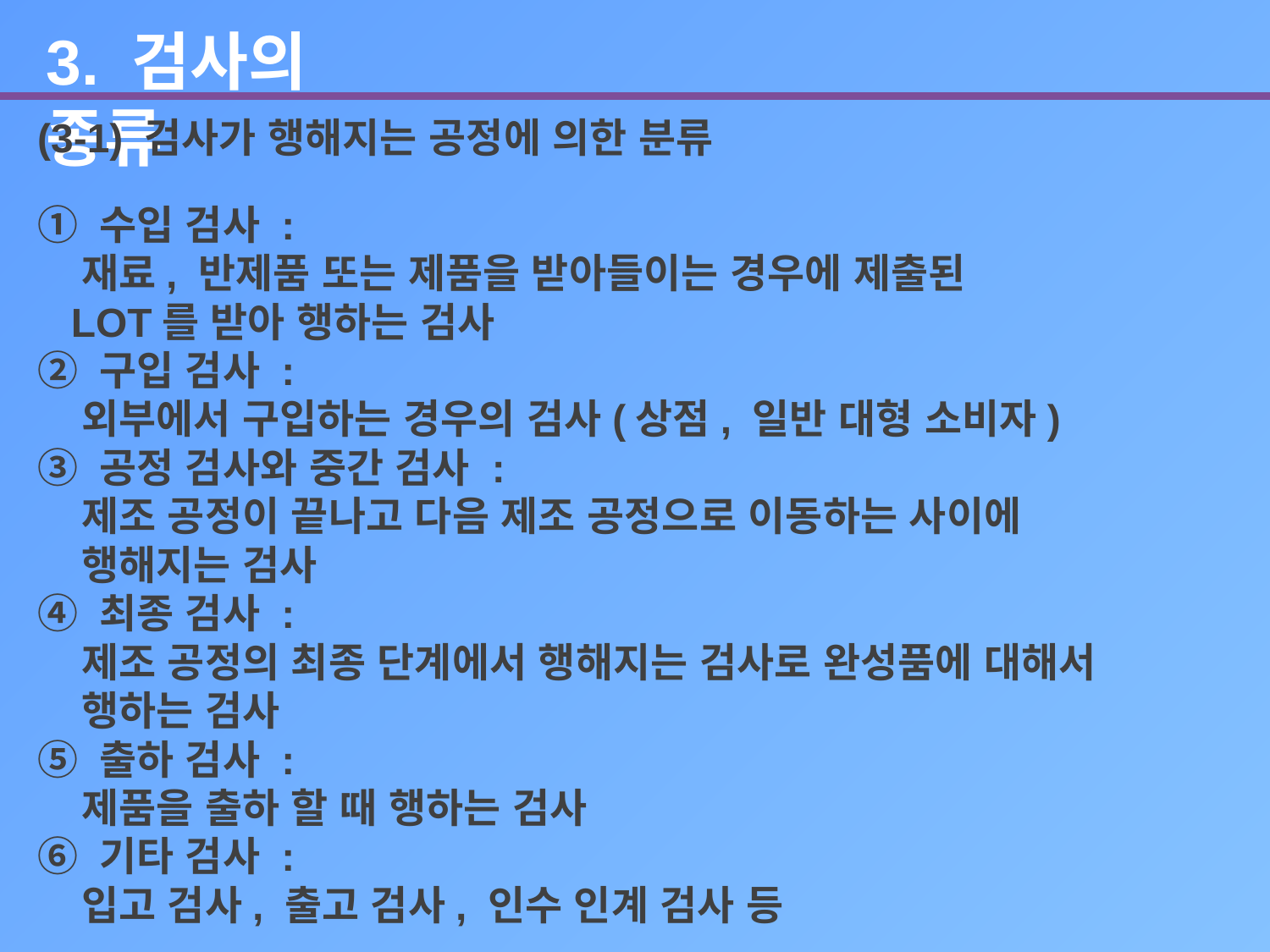

3. 검사의 종류
(3-1) 검사가 행해지는 공정에 의한 분류

① 수입 검사 :
   재료, 반제품 또는 제품을 받아들이는 경우에 제출된
   LOT를 받아 행하는 검사
② 구입 검사 :
   외부에서 구입하는 경우의 검사(상점, 일반 대형 소비자)
③ 공정 검사와 중간 검사 :
   제조 공정이 끝나고 다음 제조 공정으로 이동하는 사이에
   행해지는 검사
④ 최종 검사 :
   제조 공정의 최종 단계에서 행해지는 검사로 완성품에 대해서
   행하는 검사
⑤ 출하 검사 :
   제품을 출하 할 때 행하는 검사
⑥ 기타 검사 :
   입고 검사, 출고 검사, 인수 인계 검사 등